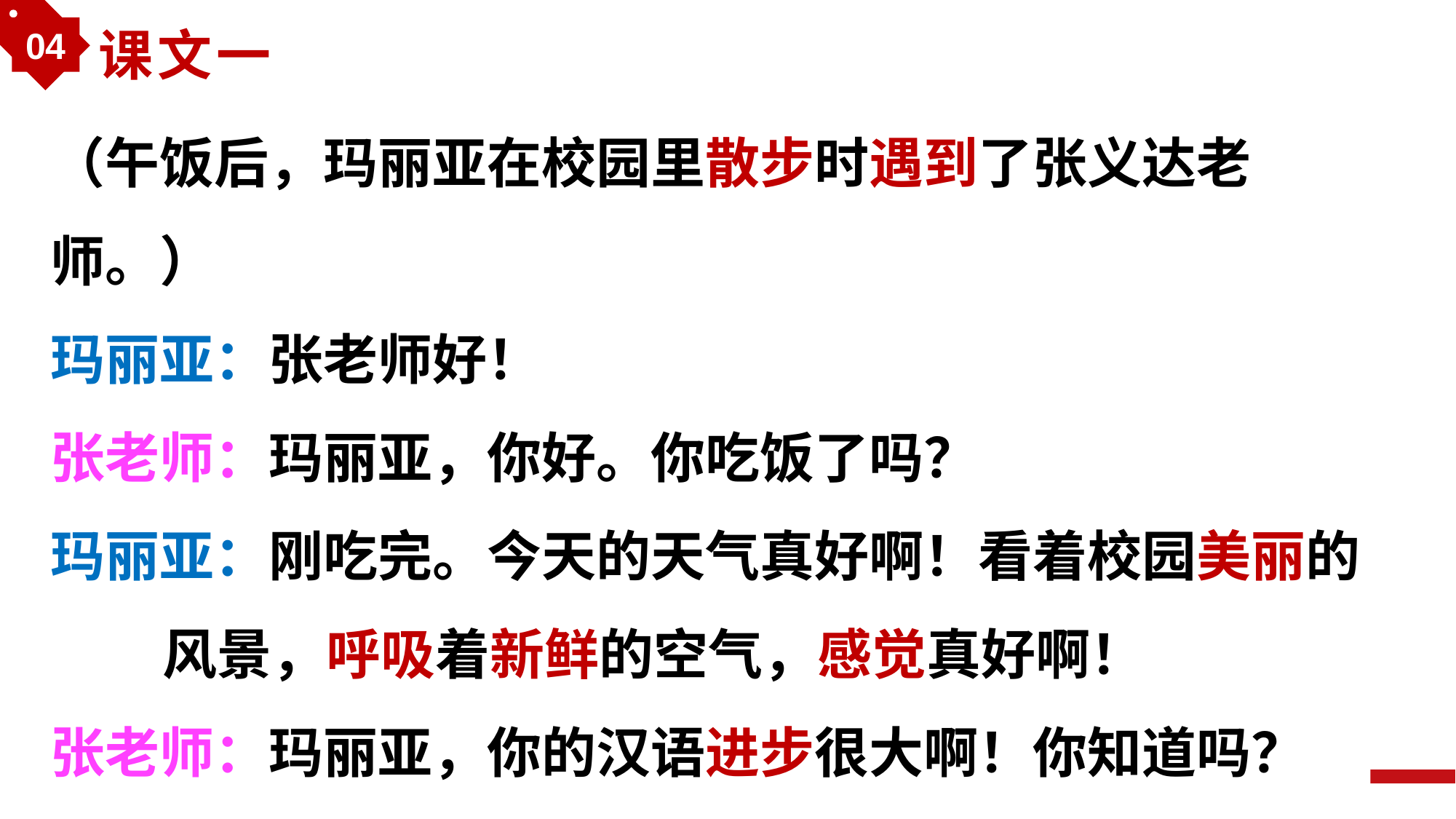

04
课文一
（午饭后，玛丽亚在校园里散步时遇到了张义达老师。）
玛丽亚：张老师好！
张老师：玛丽亚，你好。你吃饭了吗？
玛丽亚：刚吃完。今天的天气真好啊！看着校园美丽的
        风景，呼吸着新鲜的空气，感觉真好啊！
张老师：玛丽亚，你的汉语进步很大啊！你知道吗？
        中国有句老话：“饭后百步走，能活九十九。”